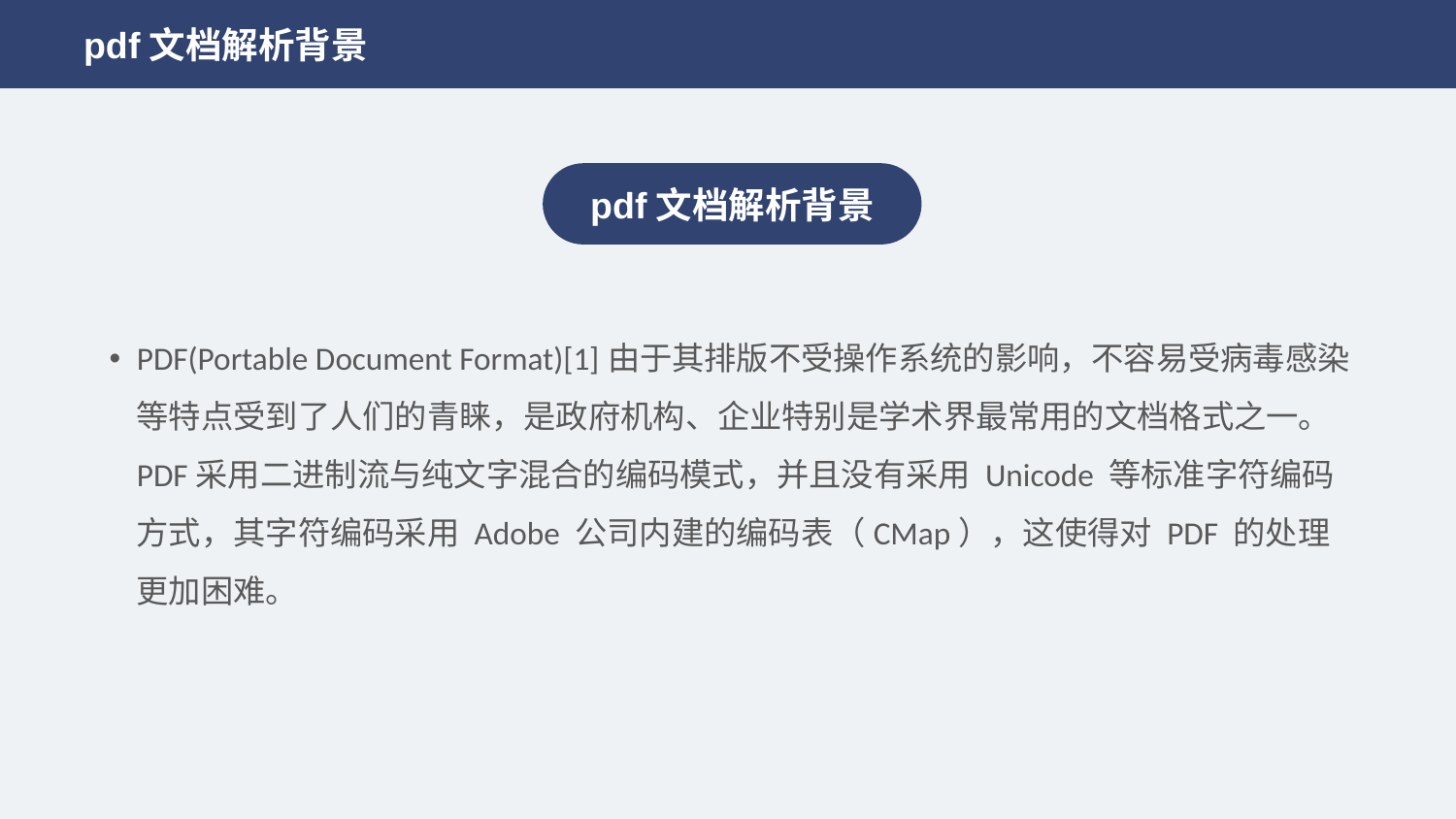

pdf文档解析背景
pdf文档解析背景
PDF(Portable Document Format)[1]由于其排版不受操作系统的影响，不容易受病毒感染等特点受到了人们的青睐，是政府机构、企业特别是学术界最常用的文档格式之一。PDF采用二进制流与纯文字混合的编码模式，并且没有采用 Unicode 等标准字符编码方式，其字符编码采用 Adobe 公司内建的编码表（CMap），这使得对 PDF 的处理更加困难。